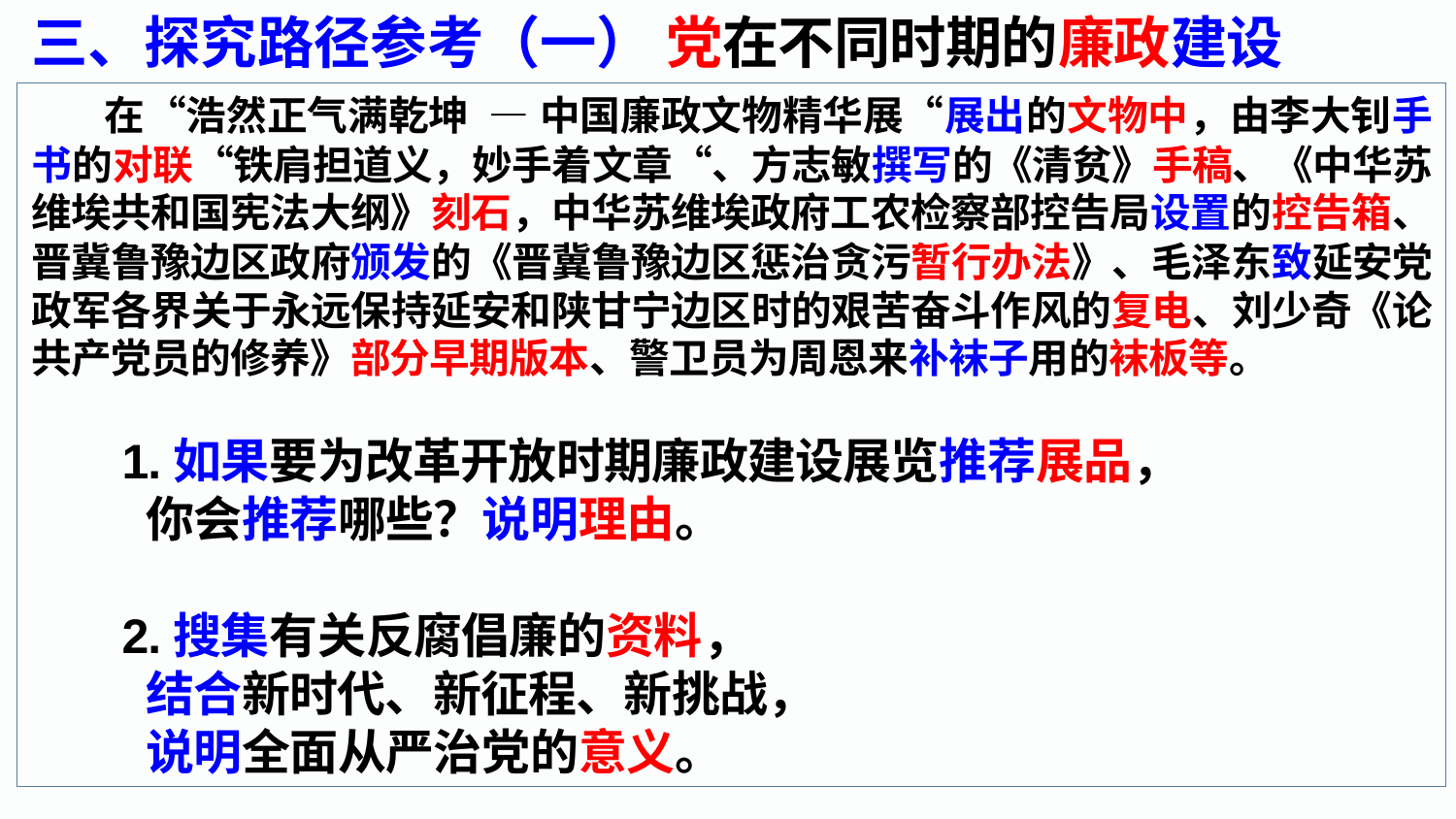

三、探究路径参考（一） 党在不同时期的廉政建设
　　在“浩然正气满乾坤  — 中国廉政文物精华展“展出的文物中，由李大钊手书的对联“铁肩担道义，妙手着文章“、方志敏撰写的《清贫》手稿、《中华苏维埃共和国宪法大纲》刻石，中华苏维埃政府工农检察部控告局设置的控告箱、晋冀鲁豫边区政府颁发的《晋冀鲁豫边区惩治贪污暂行办法》、毛泽东致延安党政军各界关于永远保持延安和陕甘宁边区时的艰苦奋斗作风的复电、刘少奇《论共产党员的修养》部分早期版本、警卫员为周恩来补袜子用的袜板等。

       1.如果要为改革开放时期廉政建设展览推荐展品，
          你会推荐哪些？说明理由。

       2.搜集有关反腐倡廉的资料，
          结合新时代、新征程、新挑战，
          说明全面从严治党的意义。